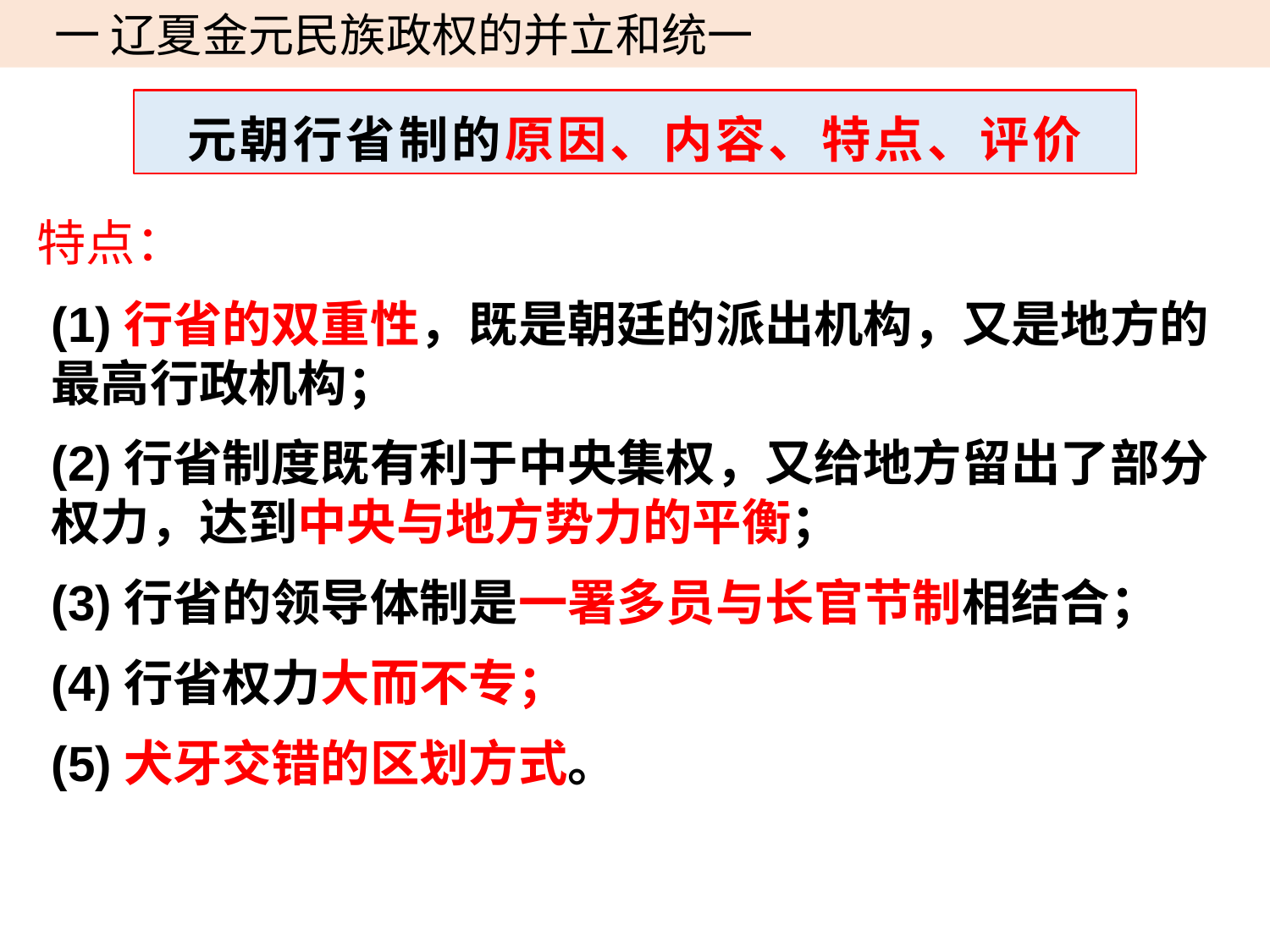

一 辽夏金元民族政权的并立和统一
元朝行省制的原因、内容、特点、评价
特点：

(1)行省的双重性，既是朝廷的派出机构，又是地方的最高行政机构；
(2)行省制度既有利于中央集权，又给地方留出了部分权力，达到中央与地方势力的平衡；
(3)行省的领导体制是一署多员与长官节制相结合；
(4)行省权力大而不专；
(5)犬牙交错的区划方式。